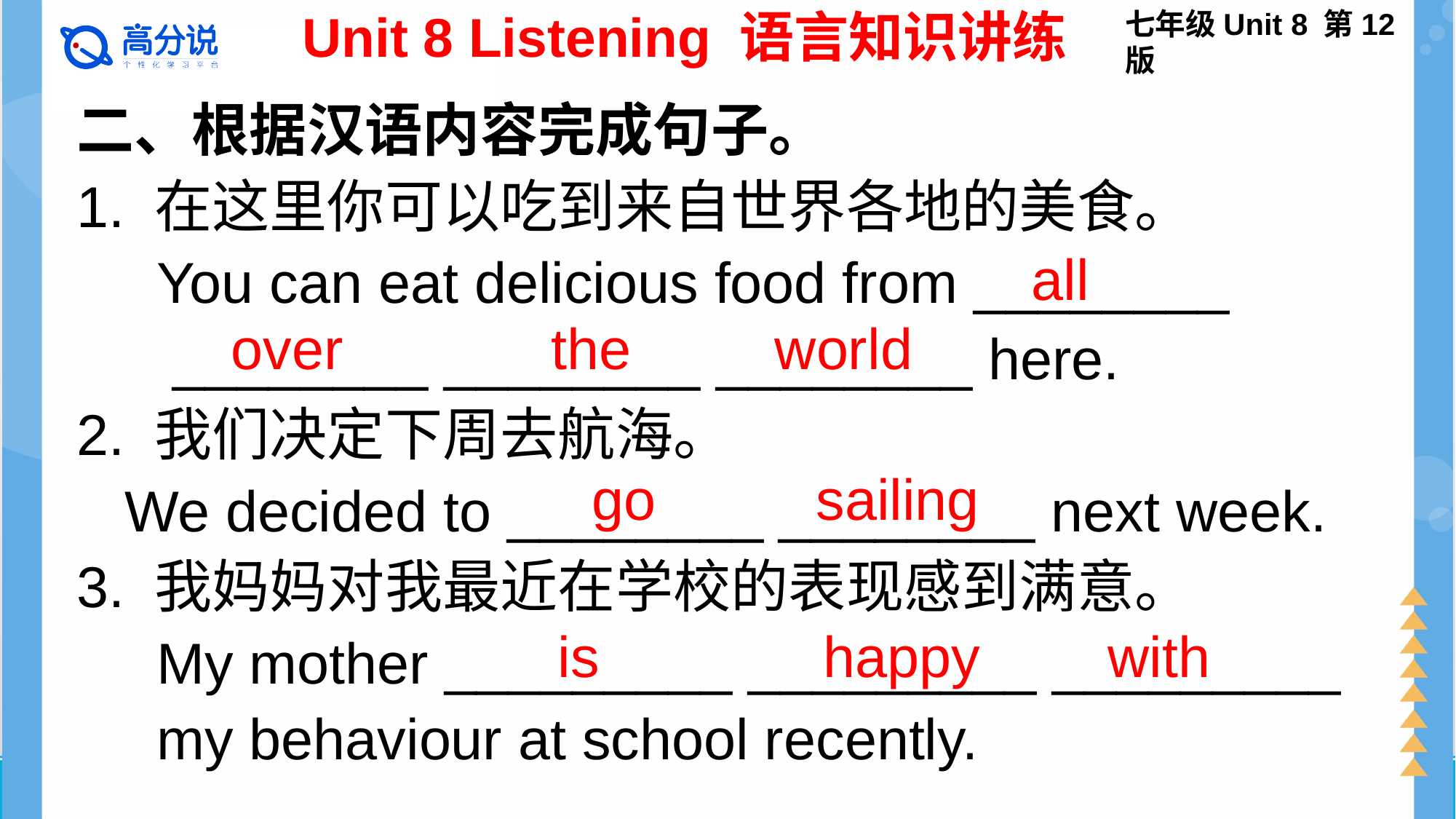

七年级Unit 8 第12版
Unit 8 Listening 语言知识讲练
二、根据汉语内容完成句子。
1. 在这里你可以吃到来自世界各地的美食。
     You can eat delicious food from ________
      ________ ________ ________ here.
2. 我们决定下周去航海。
   We decided to ________ ________ next week.
3. 我妈妈对我最近在学校的表现感到满意。
     My mother _________ _________ _________
     my behaviour at school recently.
                                                  all
over             the         world
go          sailing
is              happy        with